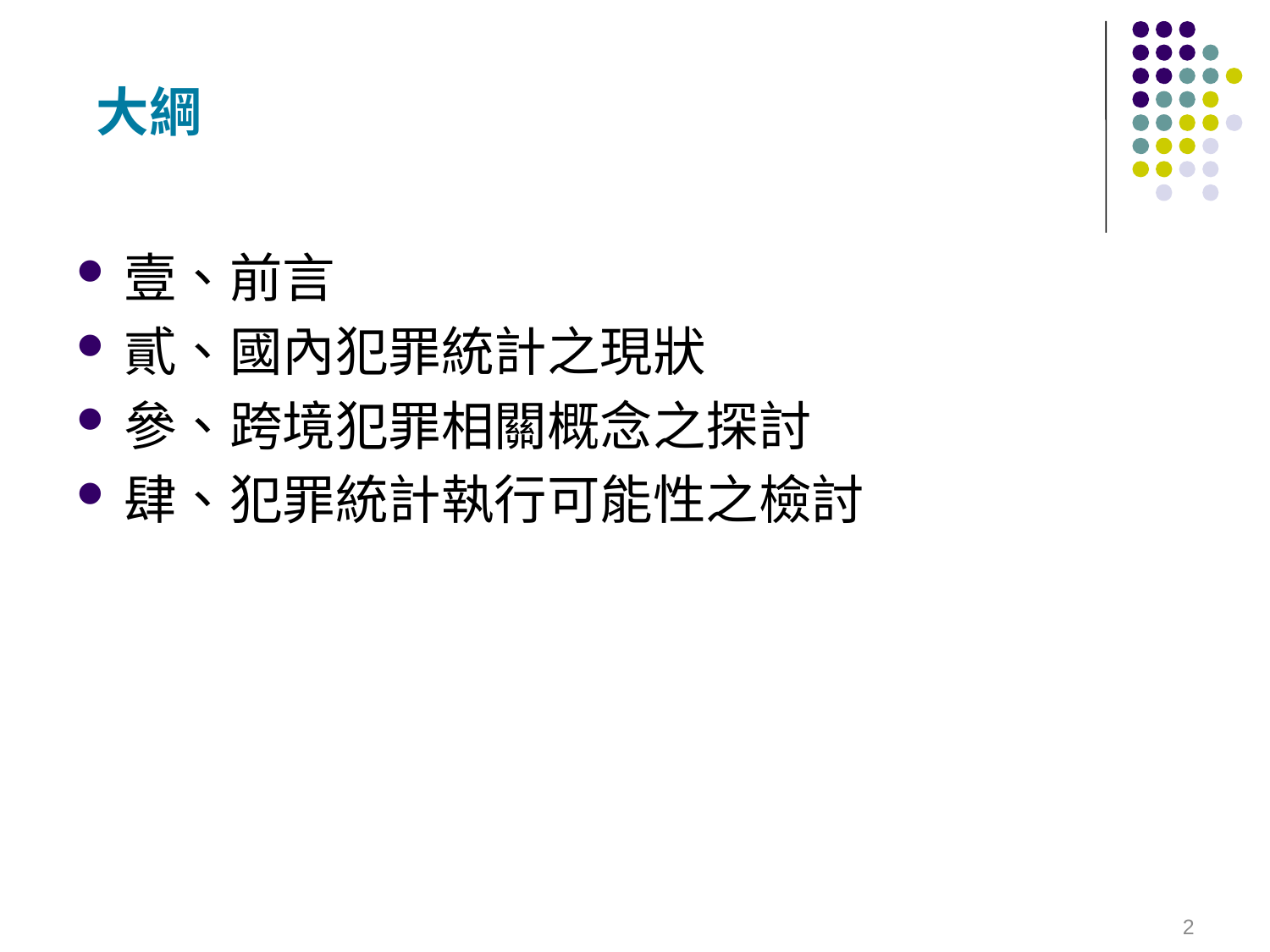

大綱
壹、前言
貳、國內犯罪統計之現狀
參、跨境犯罪相關概念之探討
肆、犯罪統計執行可能性之檢討
2